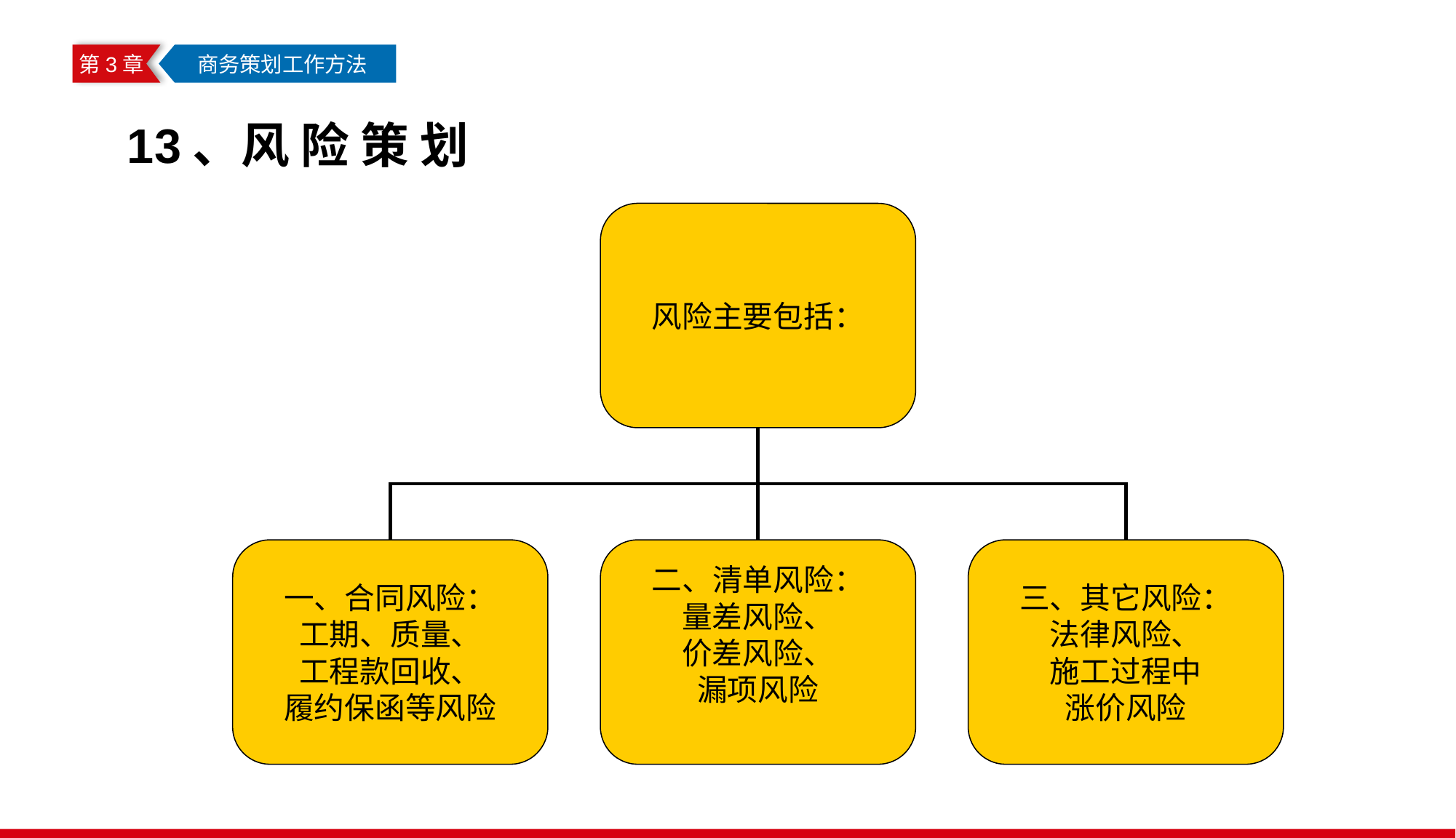

第3章
    商务策划工作方法
13、风 险 策 划
风险主要包括：
一、合同风险：
工期、质量、
工程款回收、
履约保函等风险
二、清单风险：
量差风险、
价差风险、
漏项风险

三、其它风险：
法律风险、
施工过程中
涨价风险